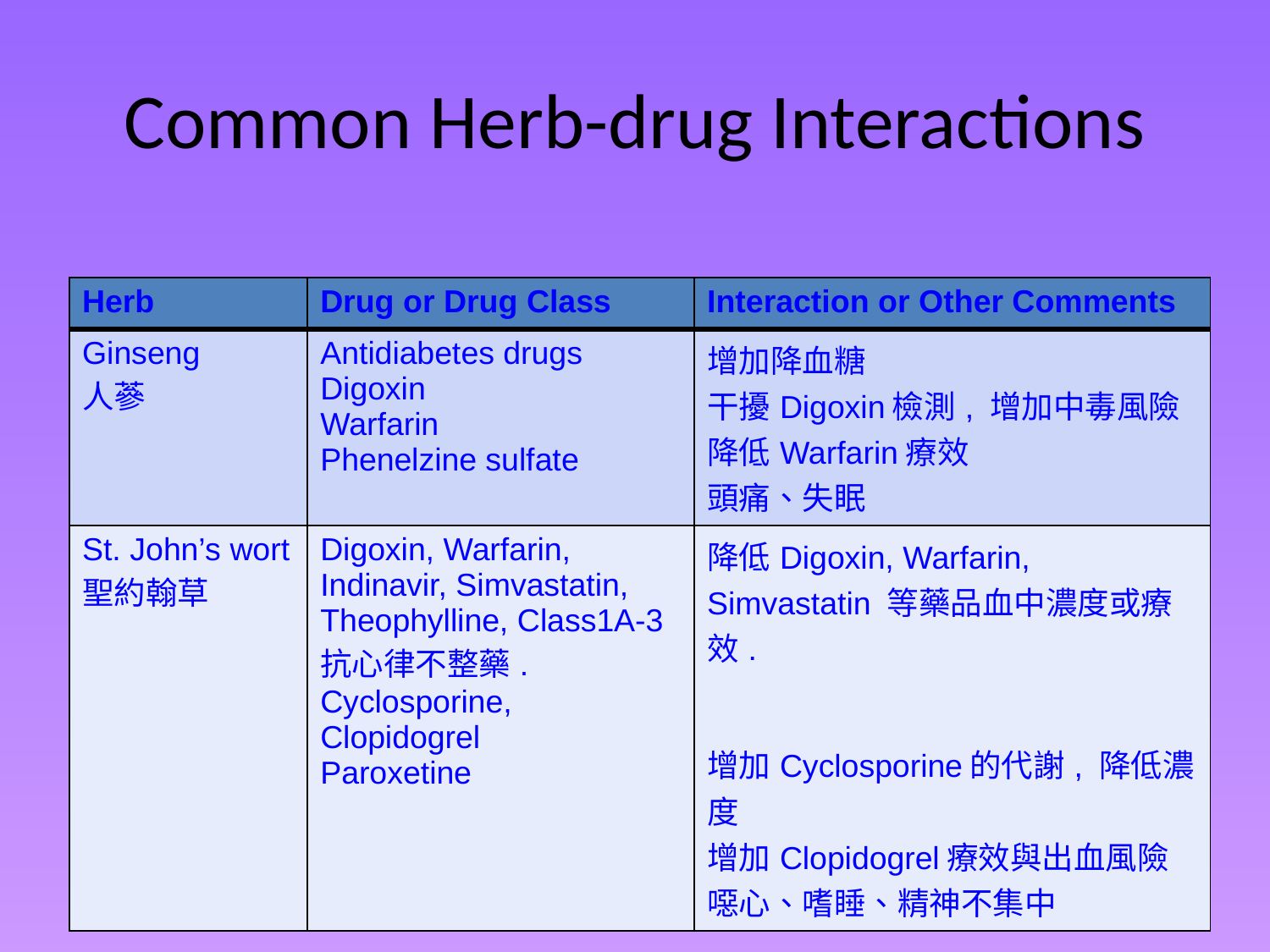

Common Herb-drug Interactions
| Herb | Drug or Drug Class | Interaction or Other Comments |
| --- | --- | --- |
| Ginseng 人蔘 | Antidiabetes drugs Digoxin Warfarin Phenelzine sulfate | 增加降血糖 干擾Digoxin檢測, 增加中毒風險 降低Warfarin療效 頭痛、失眠 |
| St. John’s wort 聖約翰草 | Digoxin, Warfarin, Indinavir, Simvastatin, Theophylline, Class1A-3 抗心律不整藥. Cyclosporine, Clopidogrel Paroxetine | 降低Digoxin, Warfarin, Simvastatin 等藥品血中濃度或療效. 增加Cyclosporine的代謝, 降低濃度 增加Clopidogrel療效與出血風險 噁心、嗜睡、精神不集中 |
19